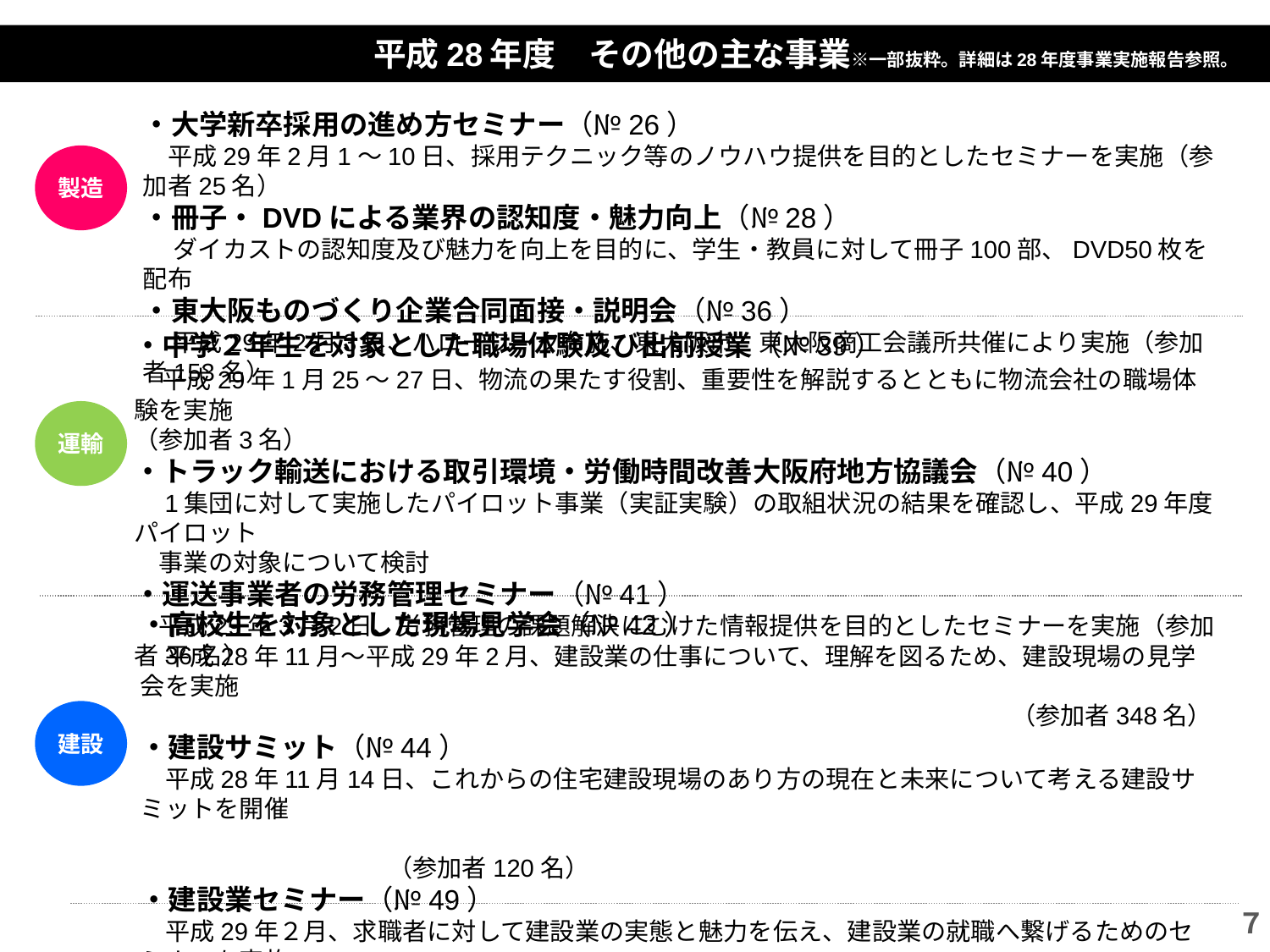

平成28年度　その他の主な事業※一部抜粋。詳細は28年度事業実施報告参照。
・大学新卒採用の進め方セミナー（№26）
　平成29年2月1～10日、採用テクニック等のノウハウ提供を目的としたセミナーを実施（参加者25名）
・冊子・DVDによる業界の認知度・魅力向上（№28）
　 ダイカストの認知度及び魅力を向上を目的に、学生・教員に対して冊子100部、DVD50枚を配布
・東大阪ものづくり企業合同面接・説明会（№36）
　 平成29年2月3日、ハローワーク布施、東大阪市、東大阪商工会議所共催により実施（参加者153名）
製造
・中学２年生を対象とした職場体験及び出前授業（№39）
　平成29年1月25～27日、物流の果たす役割、重要性を解説するとともに物流会社の職場体験を実施
（参加者3名）
・トラック輸送における取引環境・労働時間改善大阪府地方協議会（№40）
　1集団に対して実施したパイロット事業（実証実験）の取組状況の結果を確認し、平成29年度パイロット
　事業の対象について検討
・運送事業者の労務管理セミナー（№41）
　平成29年3月2日、労務管理の課題解決にむけた情報提供を目的としたセミナーを実施（参加者36名）
運輸
・高校生を対象とした現場見学会（№42）
　平成28年11月～平成29年2月、建設業の仕事について、理解を図るため、建設現場の見学会を実施
（参加者348名）
・建設サミット（№44）
　平成28年11月14日、これからの住宅建設現場のあり方の現在と未来について考える建設サミットを開催
　　　　　　　　　　　　　　　　　　　　　　　　　　　　　　　　　　　　　　　　　　　　　　　　　　　　　（参加者120名）
・建設業セミナー（№49）
　平成29年２月、求職者に対して建設業の実態と魅力を伝え、建設業の就職へ繋げるためのセミナーを実施
　　　　　　　　　　　　　　　　　　　　　　　　　　　　　　　　　　　　　　　　　　　　　　　　　　　　　　（参加者22名）
建設
７